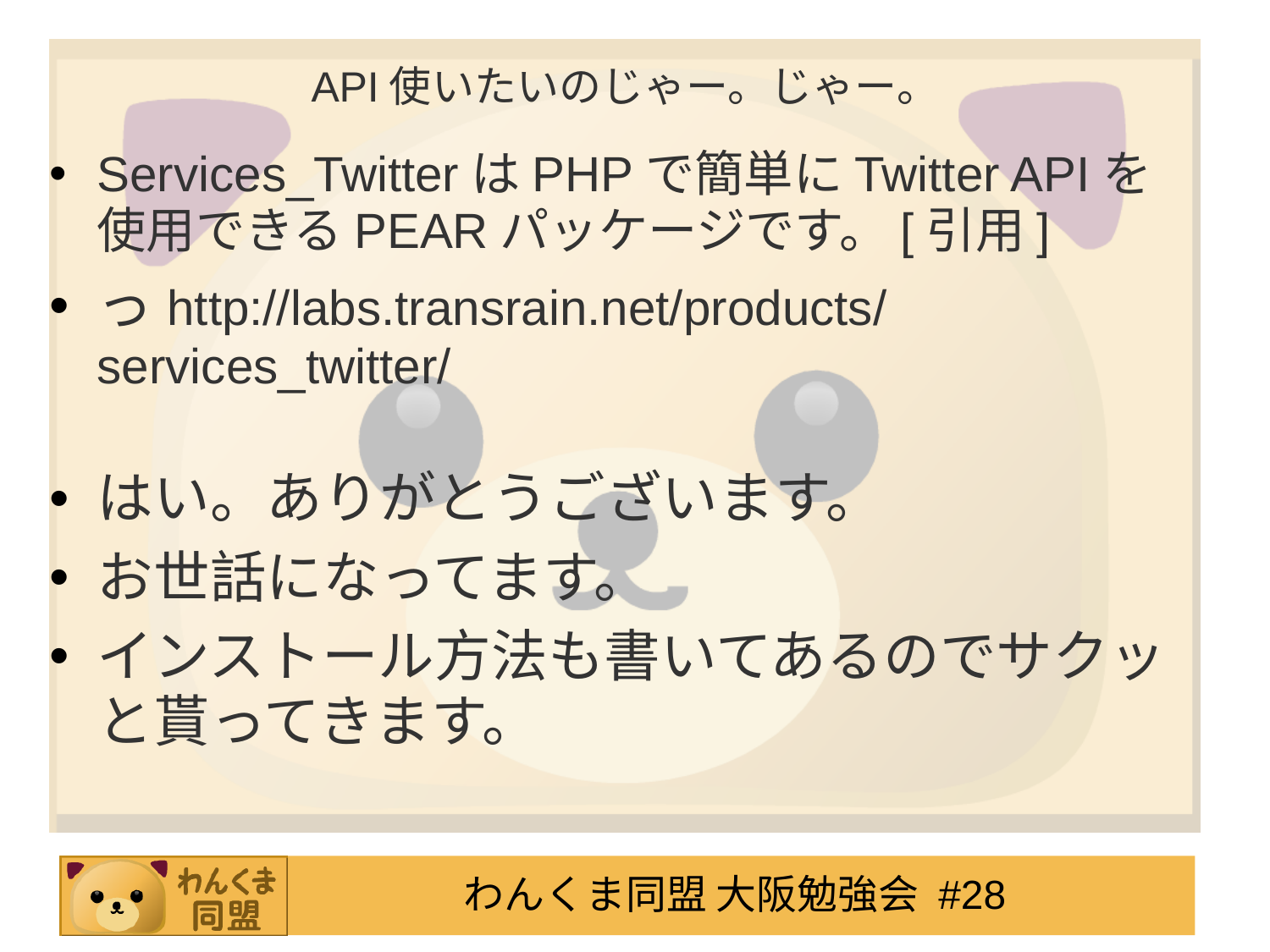

# API使いたいのじゃー。じゃー。
Services_TwitterはPHPで簡単にTwitter APIを使用できるPEARパッケージです。[引用]
っhttp://labs.transrain.net/products/services_twitter/
はい。ありがとうございます。
お世話になってます。
インストール方法も書いてあるのでサクッと貰ってきます。